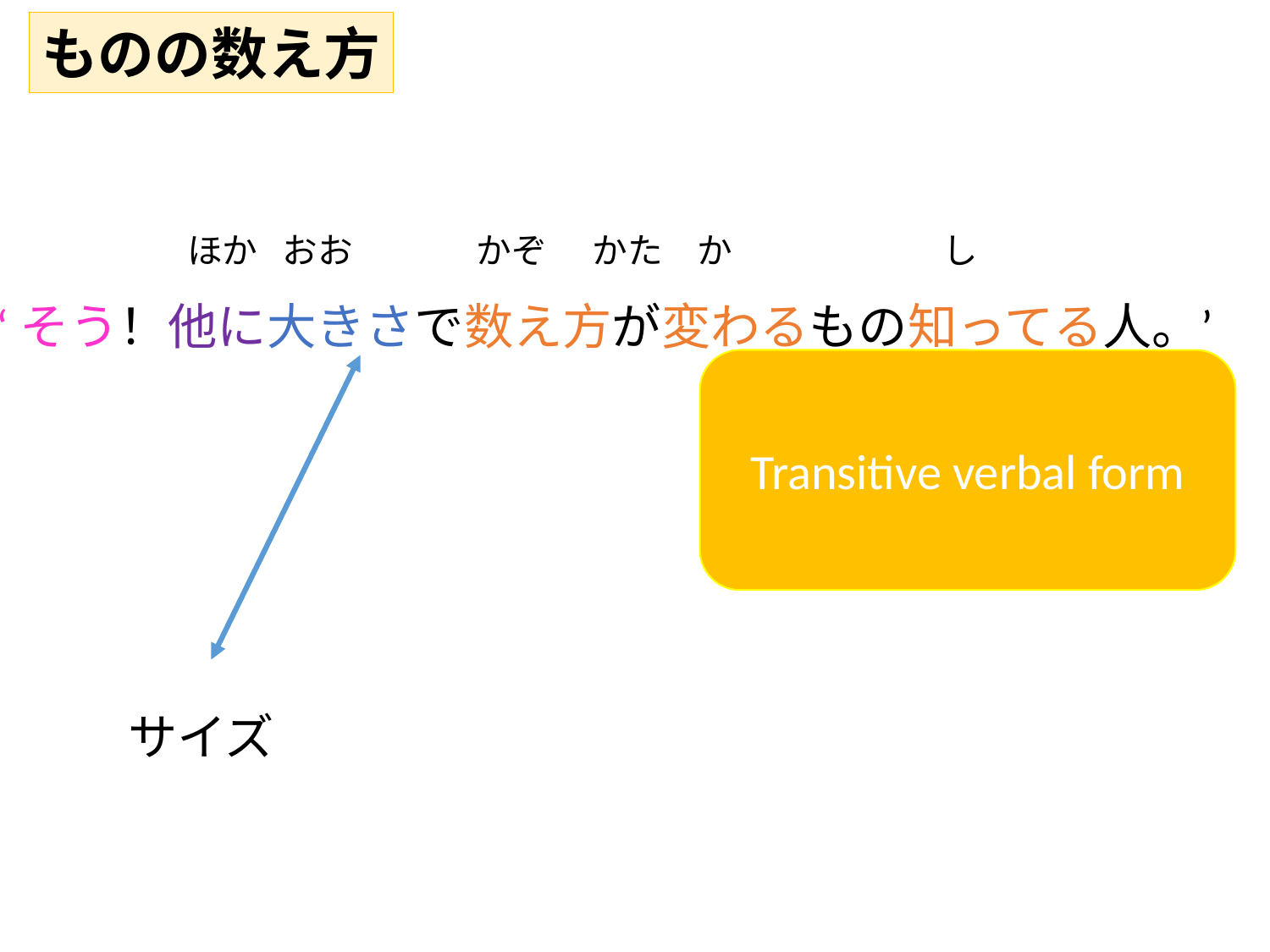

ものの数え方
ほか
おお
かぞ
かた
か
し
‘そう！他に大きさで数え方が変わるもの知ってる人。’

Transitive verbal form
サイズ

知っている

知っています